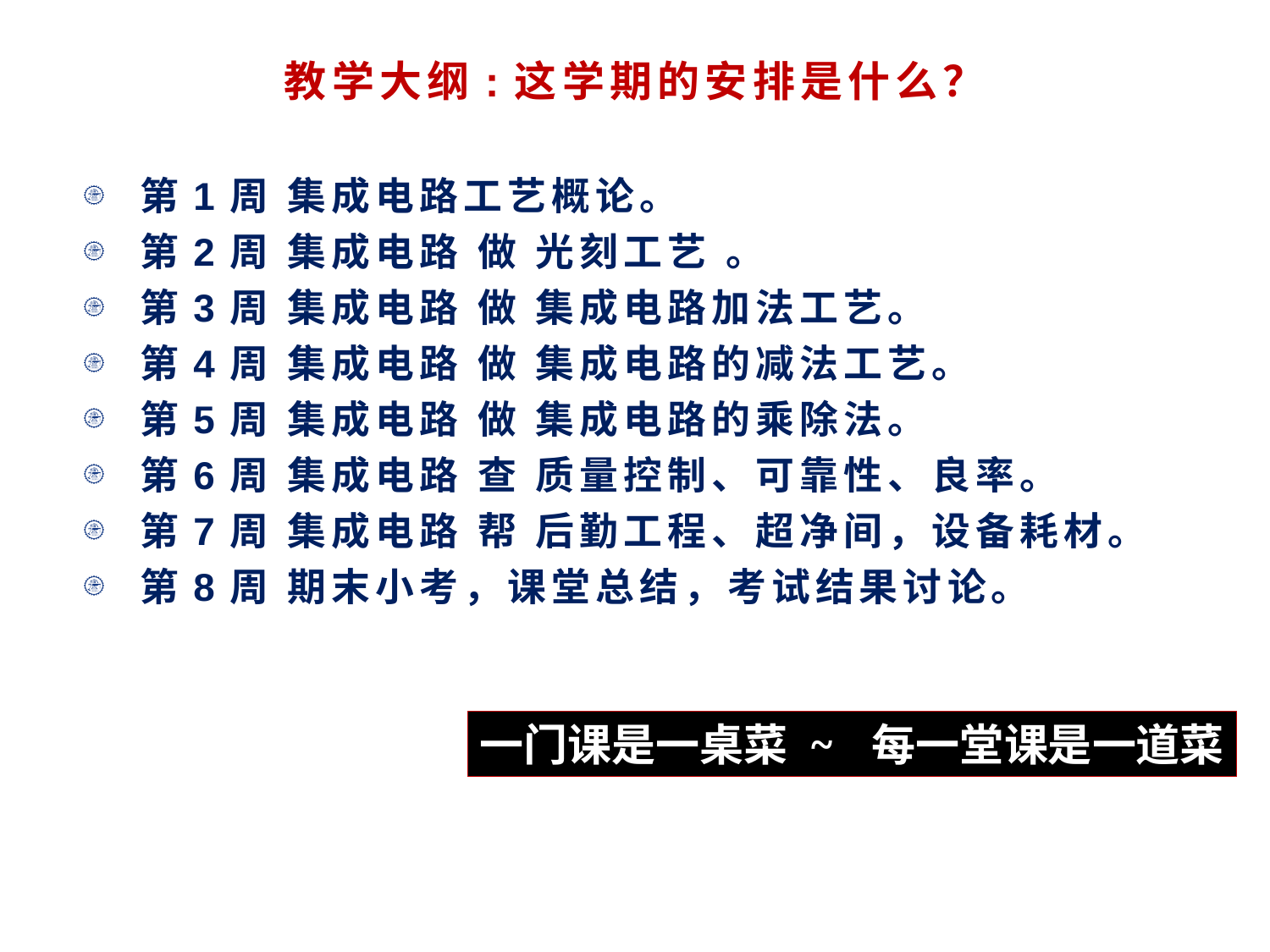

# 教学大纲:这学期的安排是什么？
第1周 集成电路工艺概论。
第2周 集成电路 做 光刻工艺 。
第3周 集成电路 做 集成电路加法工艺。
第4周 集成电路 做 集成电路的减法工艺。
第5周 集成电路 做 集成电路的乘除法。
第6周 集成电路 查 质量控制、可靠性、良率。
第7周 集成电路 帮 后勤工程、超净间，设备耗材。
第8周 期末小考，课堂总结，考试结果讨论。

一门课是一桌菜 ~ 每一堂课是一道菜